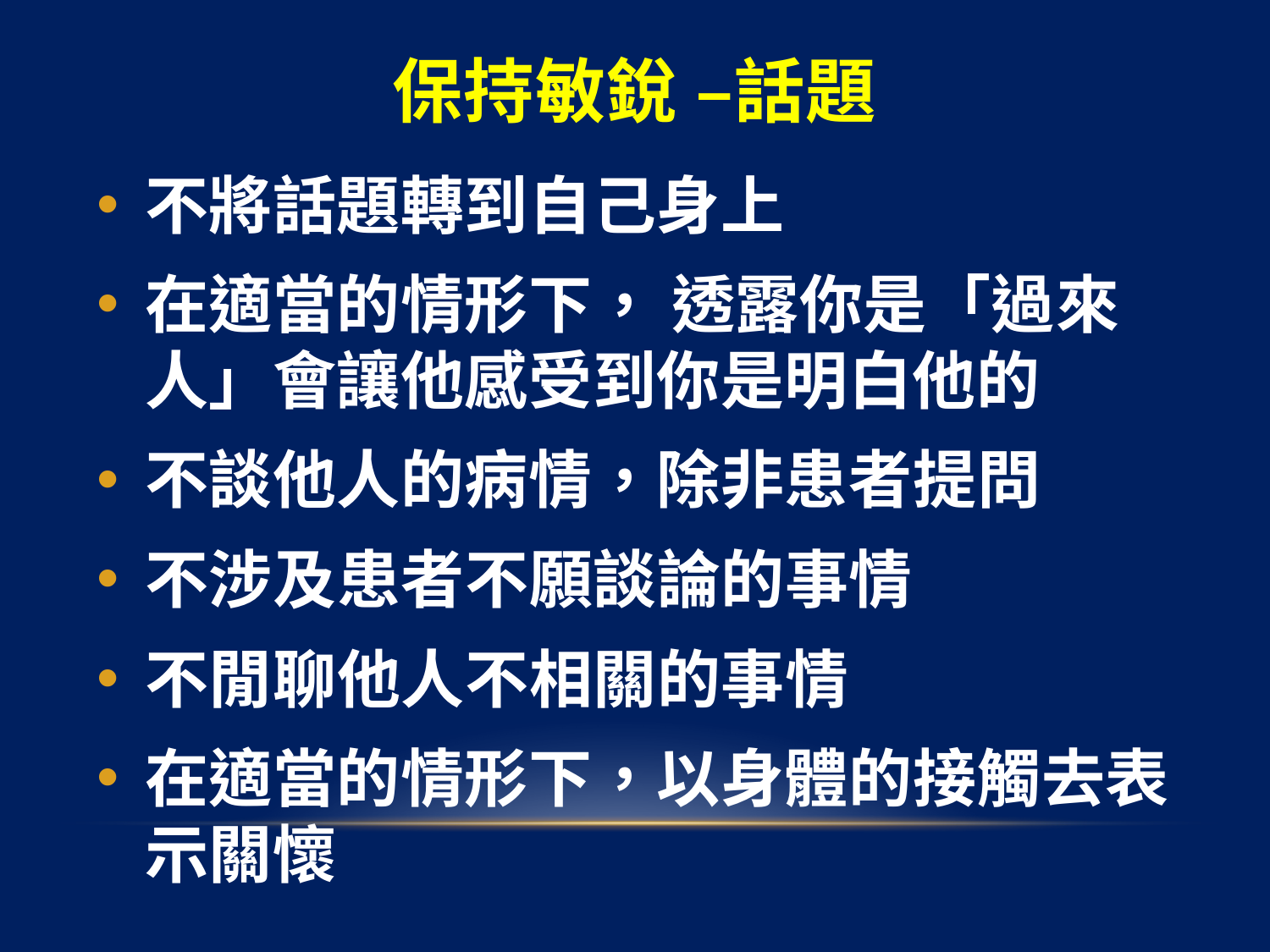

# 保持敏銳 –話題
不將話題轉到自己身上
在適當的情形下， 透露你是「過來人」會讓他感受到你是明白他的
不談他人的病情，除非患者提問
不涉及患者不願談論的事情
不閒聊他人不相關的事情
在適當的情形下，以身體的接觸去表示關懷